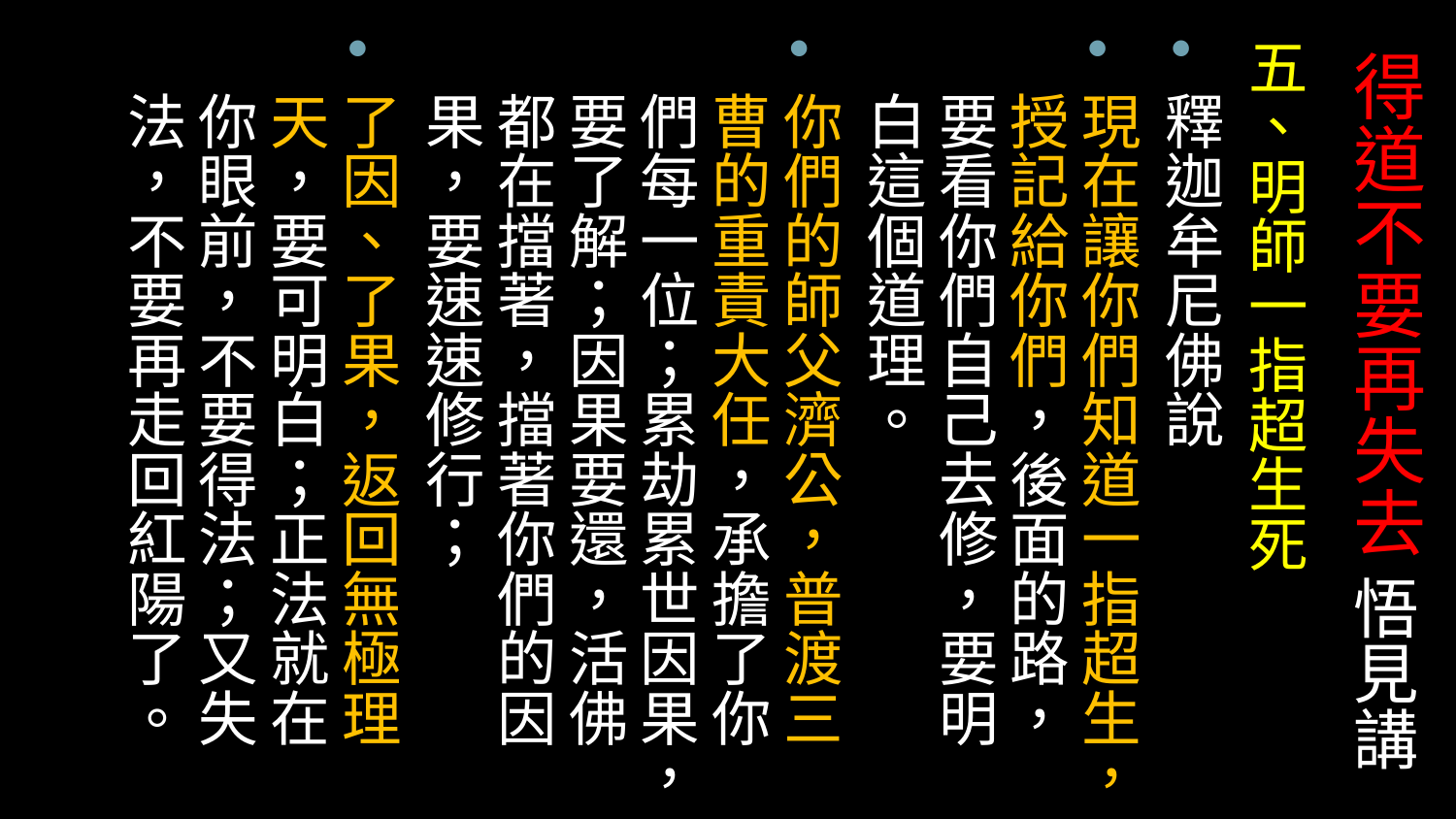

五、明師一指超生死
釋迦牟尼佛說
現在讓你們知道一指超生，授記給你們，後面的路，要看你們自己去修，要明白這個道理。
你們的師父濟公，普渡三曹的重責大任，承擔了你們每一位；累劫累世因果，要了解；因果要還，活佛都在擋著，擋著你們的因果，要速速修行；
了因、了果，返回無極理天，要可明白；正法就在你眼前，不要得法；又失法，不要再走回紅陽了。

# 得道不要再失去 悟見講